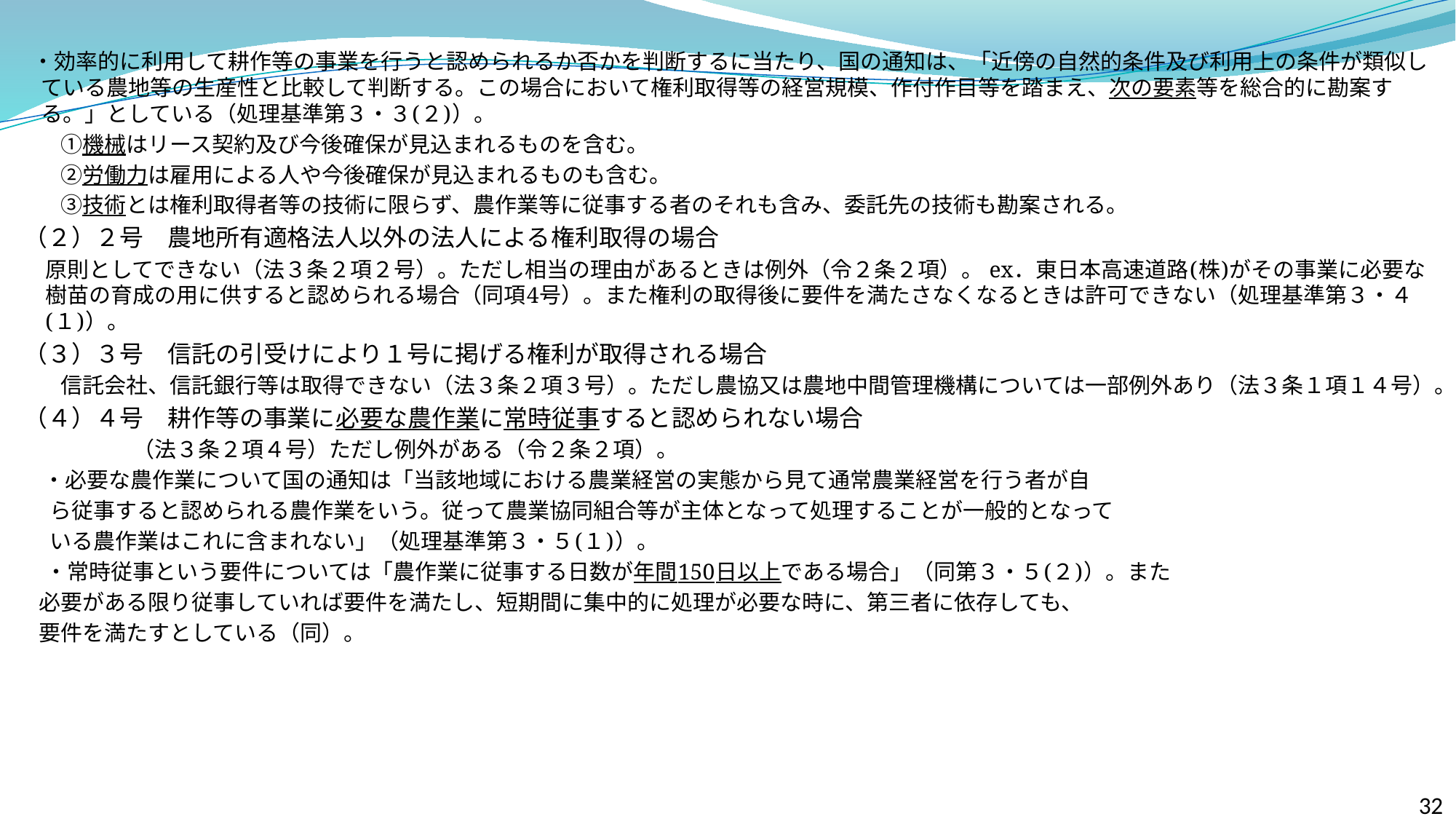

・効率的に利用して耕作等の事業を行うと認められるか否かを判断するに当たり、国の通知は、「近傍の自然的条件及び利用上の条件が類似している農地等の生産性と比較して判断する。この場合において権利取得等の経営規模、作付作目等を踏まえ、次の要素等を総合的に勘案する。」としている（処理基準第３・３(２)）。
　　①機械はリース契約及び今後確保が見込まれるものを含む。
　　②労働力は雇用による人や今後確保が見込まれるものも含む。
　　③技術とは権利取得者等の技術に限らず、農作業等に従事する者のそれも含み、委託先の技術も勘案される。
（２）２号　農地所有適格法人以外の法人による権利取得の場合
原則としてできない（法３条２項２号）。ただし相当の理由があるときは例外（令２条２項）。 ex．東日本高速道路(株)がその事業に必要な樹苗の育成の用に供すると認められる場合（同項4号）。また権利の取得後に要件を満たさなくなるときは許可できない（処理基準第３・４(１)）。
（３）３号　信託の引受けにより１号に掲げる権利が取得される場合
　　信託会社、信託銀行等は取得できない（法３条２項３号）。ただし農協又は農地中間管理機構については一部例外あり（法３条１項１４号）。
（４）４号　耕作等の事業に必要な農作業に常時従事すると認められない場合
　　　　　（法３条２項４号）ただし例外がある（令２条２項）。
　・必要な農作業について国の通知は「当該地域における農業経営の実態から見て通常農業経営を行う者が自
　 ら従事すると認められる農作業をいう。従って農業協同組合等が主体となって処理することが一般的となって
　 いる農作業はこれに含まれない」（処理基準第３・５(１)）。
　・常時従事という要件については「農作業に従事する日数が年間150日以上である場合」（同第３・５(２)）。また
   必要がある限り従事していれば要件を満たし、短期間に集中的に処理が必要な時に、第三者に依存しても、
   要件を満たすとしている（同）。

32